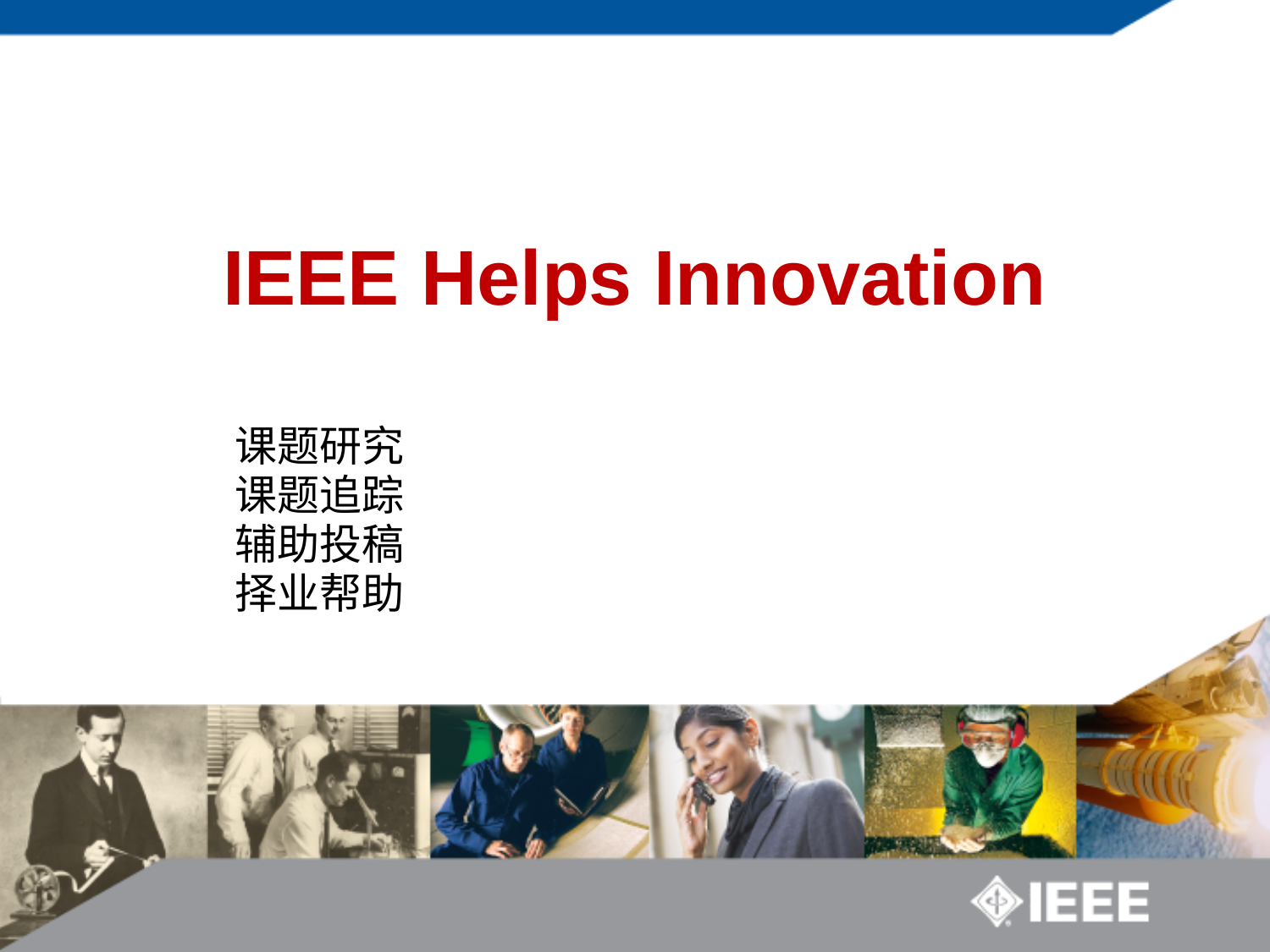

# IEEE Helps Innovation
课题研究
课题追踪
辅助投稿
择业帮助